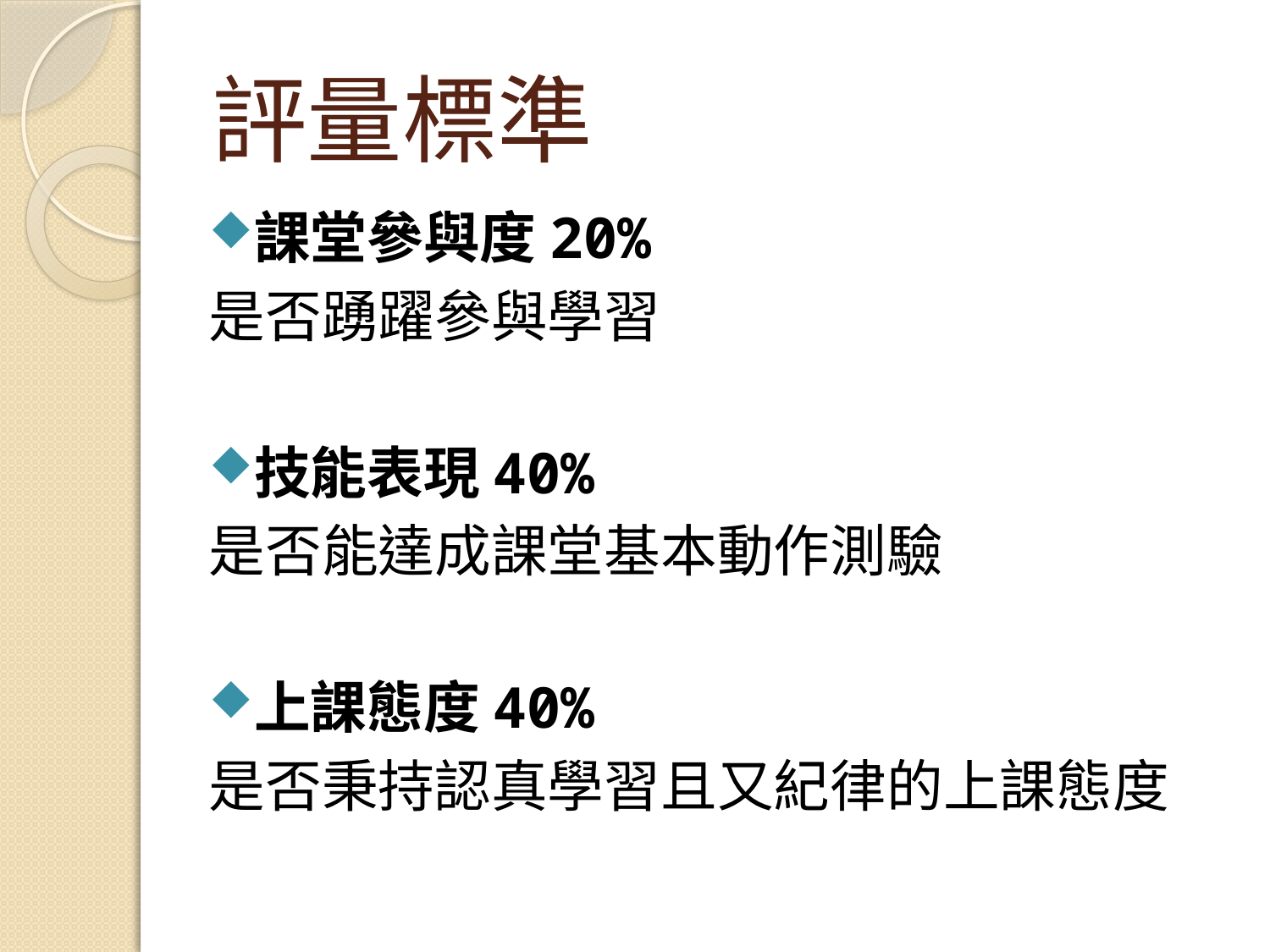

# 評量標準
課堂參與度20%
是否踴躍參與學習

技能表現40%
是否能達成課堂基本動作測驗

上課態度40%
是否秉持認真學習且又紀律的上課態度